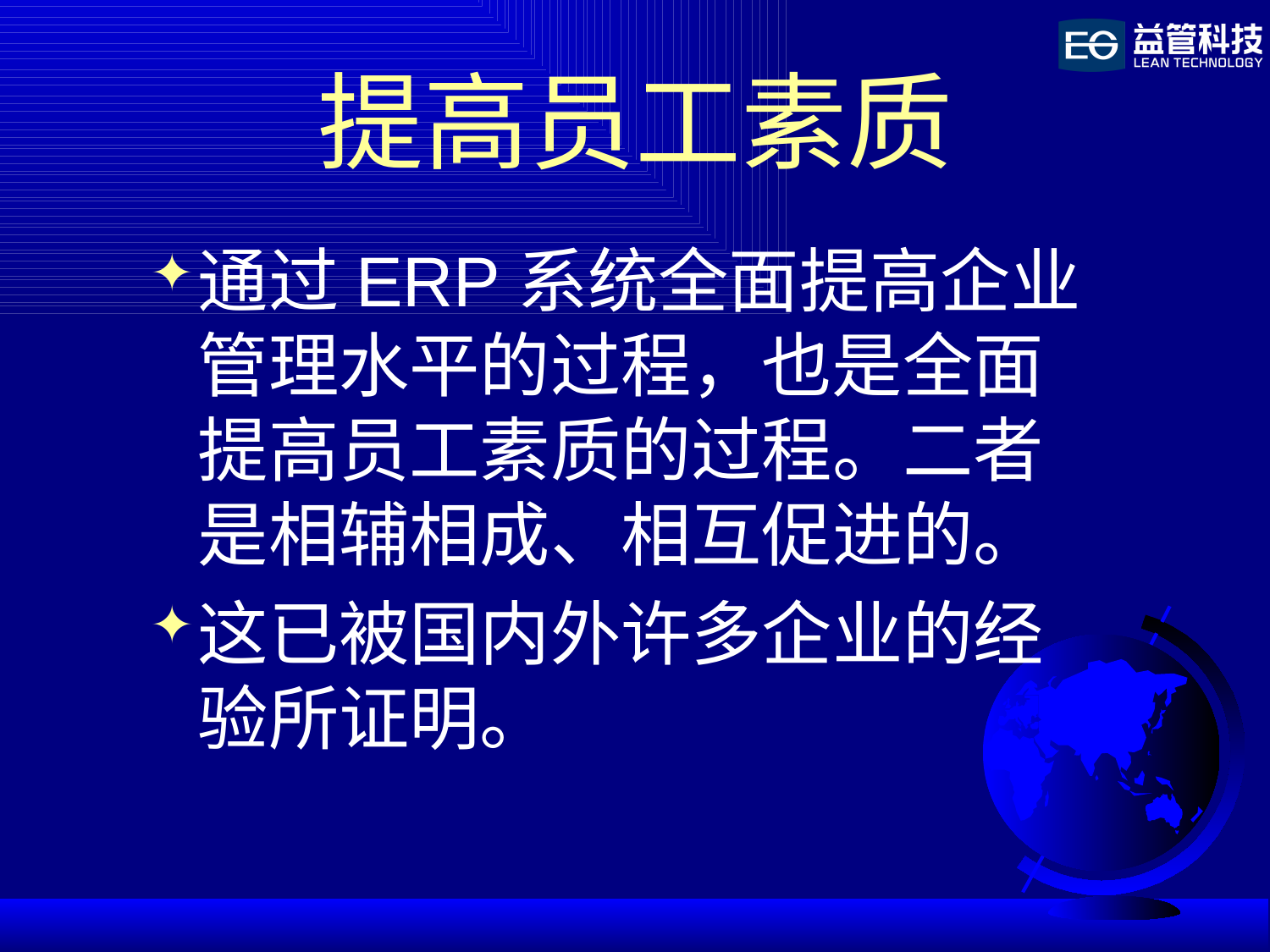

# 提高员工素质
通过ERP系统全面提高企业管理水平的过程，也是全面提高员工素质的过程。二者是相辅相成、相互促进的。
这已被国内外许多企业的经验所证明。
31